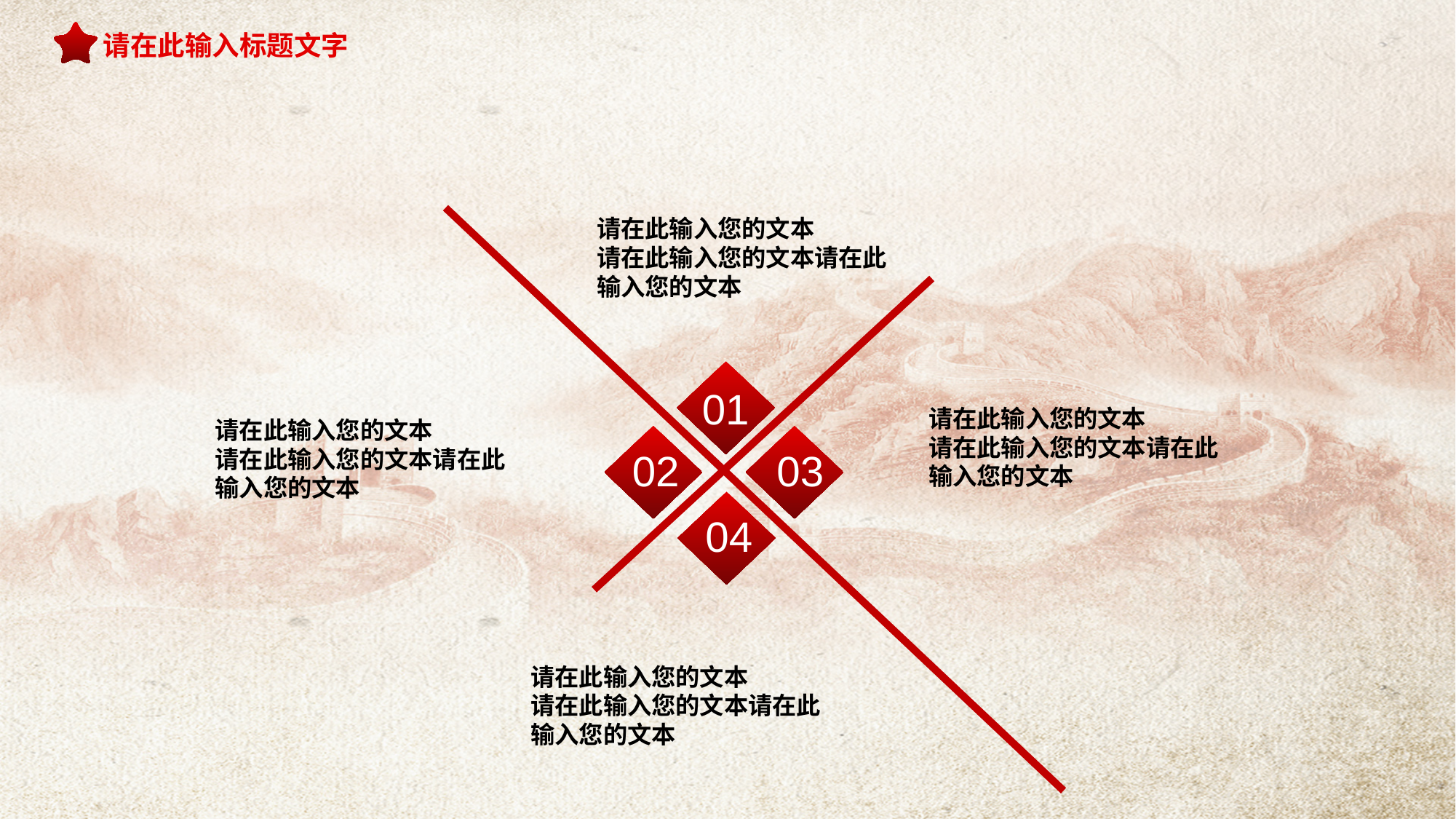

请在此输入标题文字
请在此输入您的文本
请在此输入您的文本请在此输入您的文本

01
请在此输入您的文本
请在此输入您的文本请在此输入您的文本
请在此输入您的文本
请在此输入您的文本请在此输入您的文本

02

03

04
请在此输入您的文本
请在此输入您的文本请在此输入您的文本